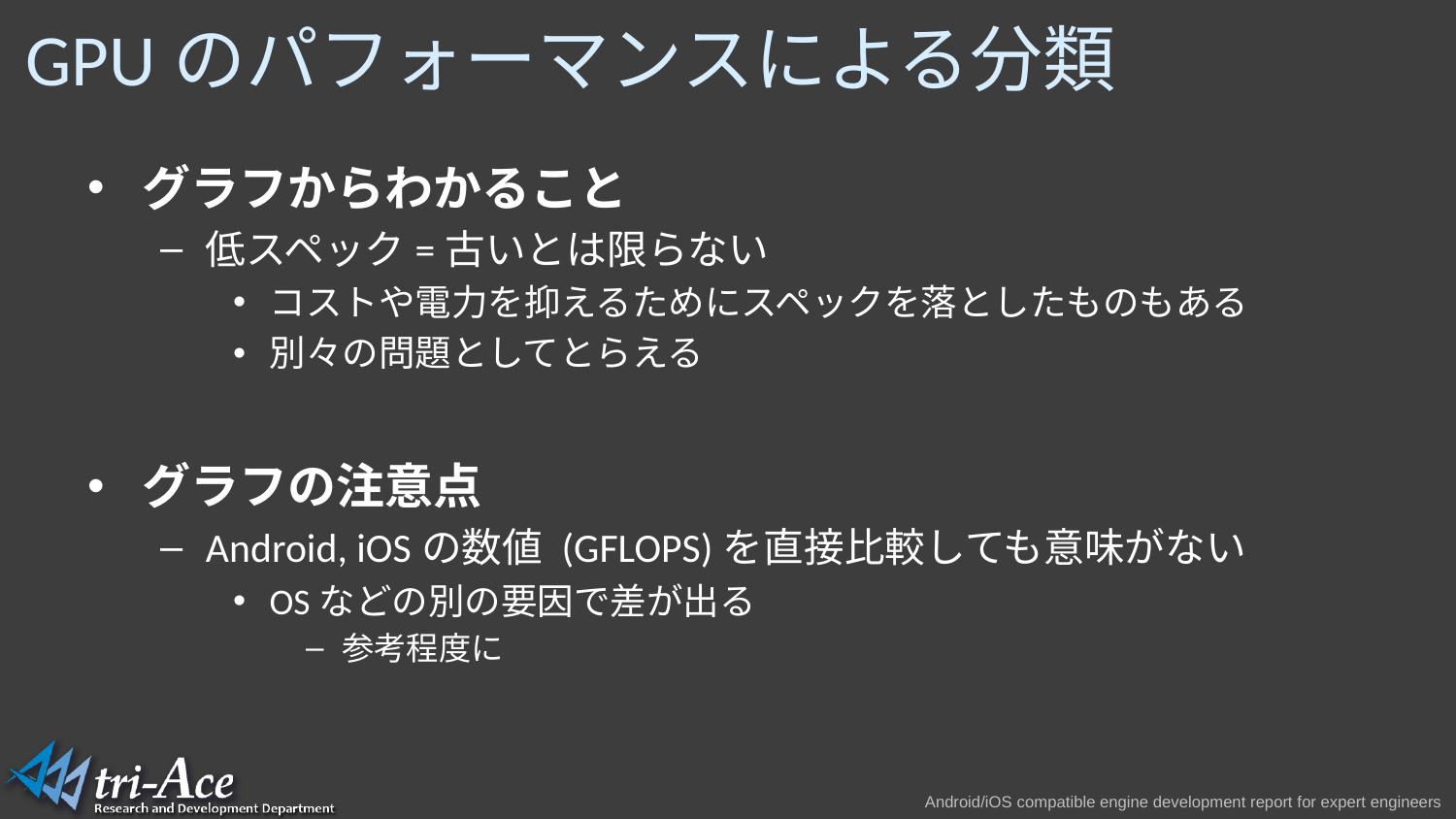

# GPUのパフォーマンスによる分類
グラフからわかること
低スペック=古いとは限らない
コストや電力を抑えるためにスペックを落としたものもある
別々の問題としてとらえる

グラフの注意点
Android, iOSの数値 (GFLOPS)を直接比較しても意味がない
OSなどの別の要因で差が出る
参考程度に